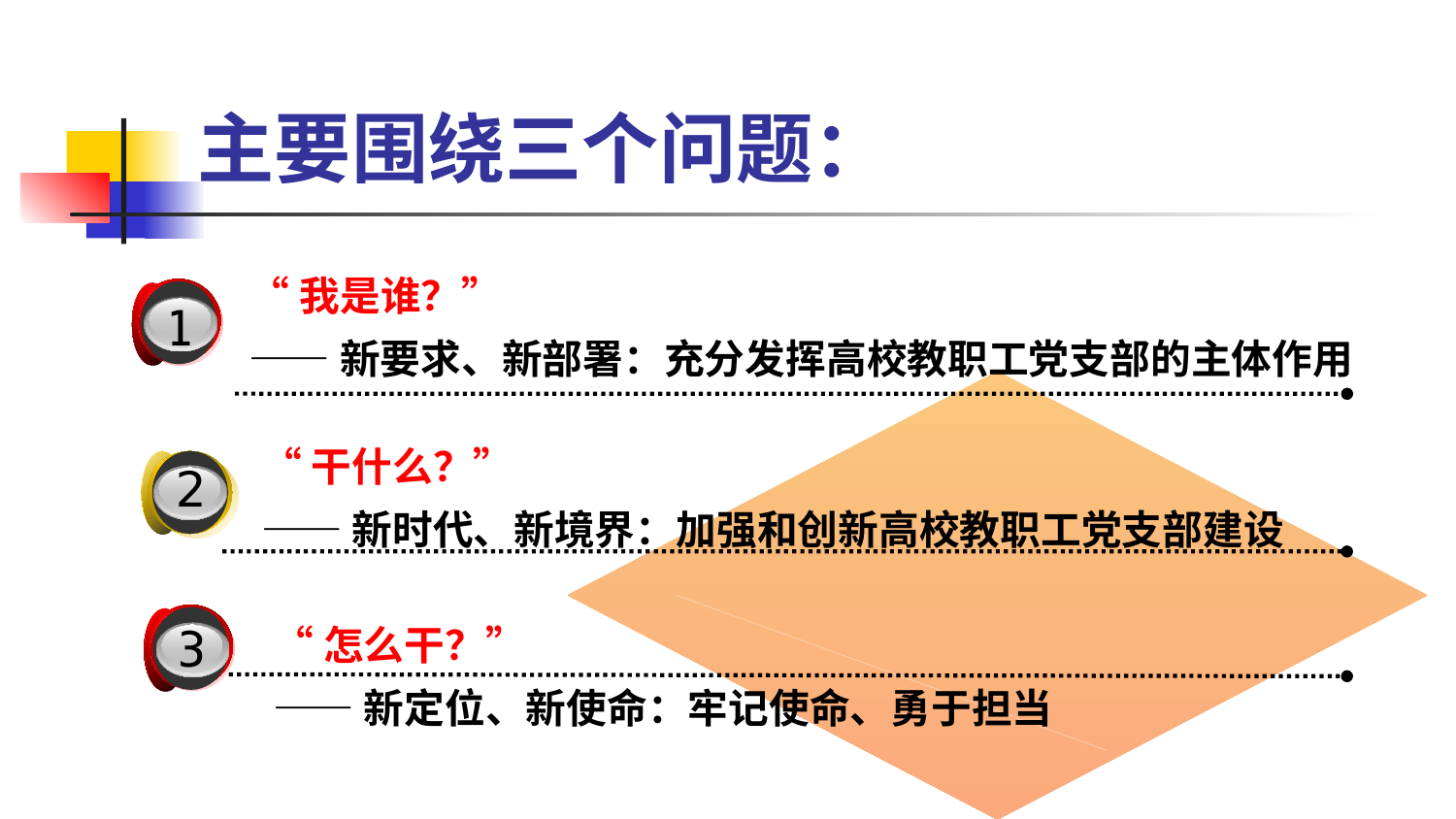

# 主要围绕三个问题：
“我是谁？”
——新要求、新部署：充分发挥高校教职工党支部的主体作用

3

1

“干什么？”
——新时代、新境界：加强和创新高校教职工党支部建设

2

“怎么干？”
——新定位、新使命：牢记使命、勇于担当

3

3